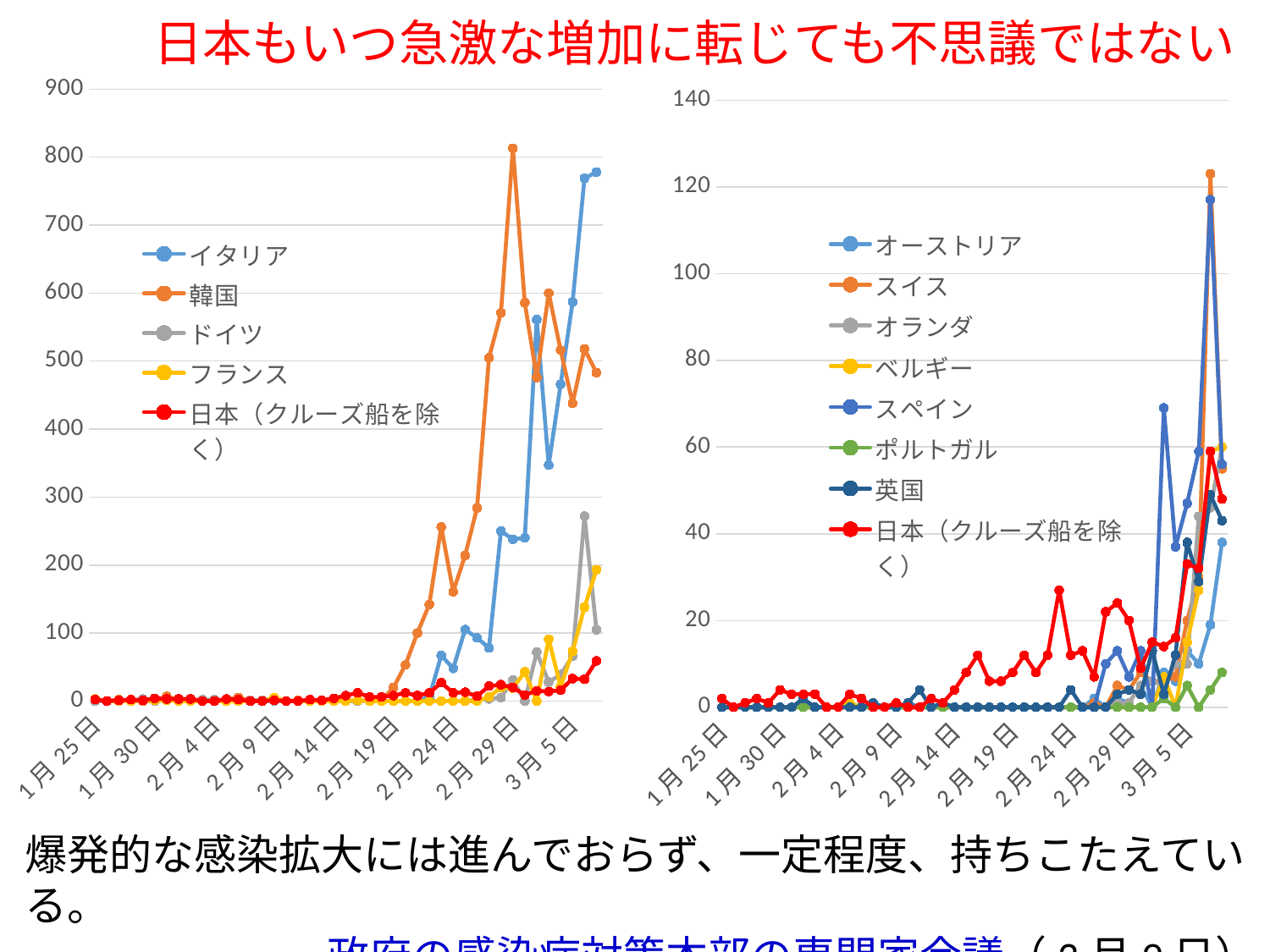

日本もいつ急激な増加に転じても不思議ではない

### Chart

| Category | イタリア | 韓国 | ドイツ | フランス | 日本（クルーズ船を除く） |
|---|---|---|---|---|---|
| 43855 | 0.0 | 0.0 | 0.0 | 3.0 | 2.0 |
| 43856 | 0.0 | 0.0 | 0.0 | 0.0 | 0.0 |
| 43857 | 0.0 | 2.0 | 0.0 | 0.0 | 1.0 |
| 43858 | 0.0 | 0.0 | 1.0 | 0.0 | 2.0 |
| 43859 | 0.0 | 0.0 | 3.0 | 1.0 | 1.0 |
| 43860 | 0.0 | 0.0 | 0.0 | 1.0 | 4.0 |
| 43861 | 2.0 | 7.0 | 1.0 | 1.0 | 3.0 |
| 43862 | 0.0 | 1.0 | 2.0 | 0.0 | 3.0 |
| 43863 | 0.0 | 3.0 | 1.0 | 0.0 | 3.0 |
| 43864 | 0.0 | 0.0 | 2.0 | 0.0 | 0.0 |
| 43865 | 0.0 | 1.0 | 2.0 | 0.0 | 0.0 |
| 43866 | 0.0 | 2.0 | 0.0 | 0.0 | 3.0 |
| 43867 | 0.0 | 5.0 | 0.0 | 0.0 | 2.0 |
| 43868 | 1.0 | 1.0 | 1.0 | 0.0 | 0.0 |
| 43869 | 0.0 | 0.0 | 1.0 | 0.0 | 0.0 |
| 43870 | 0.0 | 3.0 | 0.0 | 5.0 | 1.0 |
| 43871 | 0.0 | 0.0 | 0.0 | 0.0 | 0.0 |
| 43872 | 0.0 | 1.0 | 0.0 | 0.0 | 0.0 |
| 43873 | 0.0 | 0.0 | 2.0 | 0.0 | 2.0 |
| 43874 | 0.0 | 0.0 | 0.0 | 0.0 | 1.0 |
| 43875 | 0.0 | 0.0 | 0.0 | 0.0 | 4.0 |
| 43876 | 0.0 | 0.0 | 0.0 | 0.0 | 8.0 |
| 43877 | 0.0 | 1.0 | 0.0 | 1.0 | 12.0 |
| 43878 | 0.0 | 1.0 | 0.0 | 0.0 | 6.0 |
| 43879 | 0.0 | 1.0 | 0.0 | 0.0 | 6.0 |
| 43880 | 0.0 | 20.0 | 0.0 | 0.0 | 8.0 |
| 43881 | 0.0 | 53.0 | 0.0 | 0.0 | 12.0 |
| 43882 | 0.0 | 100.0 | 0.0 | 0.0 | 8.0 |
| 43883 | 6.0 | 142.0 | 0.0 | 0.0 | 12.0 |
| 43884 | 67.0 | 256.0 | 0.0 | 0.0 | 27.0 |
| 43885 | 48.0 | 161.0 | 0.0 | 0.0 | 12.0 |
| 43886 | 105.0 | 214.0 | 0.0 | 0.0 | 13.0 |
| 43887 | 93.0 | 284.0 | 2.0 | 0.0 | 7.0 |
| 43888 | 78.0 | 505.0 | 3.0 | 6.0 | 22.0 |
| 43889 | 250.0 | 571.0 | 5.0 | 20.0 | 24.0 |
| 43890 | 238.0 | 813.0 | 31.0 | 19.0 | 20.0 |
| 43891 | 240.0 | 586.0 | 0.0 | 43.0 | 9.0 |
| 43892 | 561.0 | 476.0 | 72.0 | 0.0 | 15.0 |
| 43893 | 347.0 | 600.0 | 28.0 | 91.0 | 14.0 |
| 43894 | 466.0 | 516.0 | 39.0 | 21.0 | 16.0 |
| 43895 | 587.0 | 438.0 | 66.0 | 73.0 | 33.0 |
| 43896 | 769.0 | 518.0 | 272.0 | 138.0 | 32.0 |
| 43897 | 778.0 | 483.0 | 105.0 | 193.0 | 59.0 |

### Chart

| Category | オーストリア | スイス | オランダ | ベルギー | スペイン | ポルトガル | 英国 | 日本（クルーズ船を除く） |
|---|---|---|---|---|---|---|---|---|
| 43855 | 0.0 | 0.0 | 0.0 | 0.0 | 0.0 | 0.0 | 0.0 | 2.0 |
| 43856 | 0.0 | 0.0 | 0.0 | 0.0 | 0.0 | 0.0 | 0.0 | 0.0 |
| 43857 | 0.0 | 0.0 | 0.0 | 0.0 | 0.0 | 0.0 | 0.0 | 1.0 |
| 43858 | 0.0 | 0.0 | 0.0 | 0.0 | 0.0 | 0.0 | 0.0 | 2.0 |
| 43859 | 0.0 | 0.0 | 0.0 | 0.0 | 0.0 | 0.0 | 0.0 | 1.0 |
| 43860 | 0.0 | 0.0 | 0.0 | 0.0 | 0.0 | 0.0 | 0.0 | 4.0 |
| 43861 | 0.0 | 0.0 | 0.0 | 0.0 | 0.0 | 0.0 | 0.0 | 3.0 |
| 43862 | 0.0 | 0.0 | 0.0 | 0.0 | 1.0 | 0.0 | 2.0 | 3.0 |
| 43863 | 0.0 | 0.0 | 0.0 | 0.0 | 0.0 | 0.0 | 0.0 | 3.0 |
| 43864 | 0.0 | 0.0 | 0.0 | 0.0 | 0.0 | 0.0 | 0.0 | 0.0 |
| 43865 | 0.0 | 0.0 | 0.0 | 0.0 | 0.0 | 0.0 | 0.0 | 0.0 |
| 43866 | 0.0 | 0.0 | 0.0 | 1.0 | 0.0 | 0.0 | 0.0 | 3.0 |
| 43867 | 0.0 | 0.0 | 0.0 | 0.0 | 0.0 | 0.0 | 0.0 | 2.0 |
| 43868 | 0.0 | 0.0 | 0.0 | 0.0 | 0.0 | 0.0 | 1.0 | 0.0 |
| 43869 | 0.0 | 0.0 | 0.0 | 0.0 | 0.0 | 0.0 | 0.0 | 0.0 |
| 43870 | 0.0 | 0.0 | 0.0 | 0.0 | 0.0 | 0.0 | 0.0 | 1.0 |
| 43871 | 0.0 | 0.0 | 0.0 | 0.0 | 1.0 | 0.0 | 1.0 | 0.0 |
| 43872 | 0.0 | 0.0 | 0.0 | 0.0 | 0.0 | 0.0 | 4.0 | 0.0 |
| 43873 | 0.0 | 0.0 | 0.0 | 0.0 | 0.0 | 0.0 | 0.0 | 2.0 |
| 43874 | 0.0 | 0.0 | 0.0 | 0.0 | 0.0 | 0.0 | 1.0 | 1.0 |
| 43875 | 0.0 | 0.0 | 0.0 | 0.0 | 0.0 | 0.0 | 0.0 | 4.0 |
| 43876 | 0.0 | 0.0 | 0.0 | 0.0 | 0.0 | 0.0 | 0.0 | 8.0 |
| 43877 | 0.0 | 0.0 | 0.0 | 0.0 | 0.0 | 0.0 | 0.0 | 12.0 |
| 43878 | 0.0 | 0.0 | 0.0 | 0.0 | 0.0 | 0.0 | 0.0 | 6.0 |
| 43879 | 0.0 | 0.0 | 0.0 | 0.0 | 0.0 | 0.0 | 0.0 | 6.0 |
| 43880 | 0.0 | 0.0 | 0.0 | 0.0 | 0.0 | 0.0 | 0.0 | 8.0 |
| 43881 | 0.0 | 0.0 | 0.0 | 0.0 | 0.0 | 0.0 | 0.0 | 12.0 |
| 43882 | 0.0 | 0.0 | 0.0 | 0.0 | 0.0 | 0.0 | 0.0 | 8.0 |
| 43883 | 0.0 | 0.0 | 0.0 | 0.0 | 0.0 | 0.0 | 0.0 | 12.0 |
| 43884 | 0.0 | 0.0 | 0.0 | 0.0 | 0.0 | 0.0 | 0.0 | 27.0 |
| 43885 | 0.0 | 0.0 | 0.0 | 0.0 | 0.0 | 0.0 | 4.0 | 12.0 |
| 43886 | 0.0 | 0.0 | 0.0 | 0.0 | 0.0 | 0.0 | 0.0 | 13.0 |
| 43887 | 2.0 | 1.0 | 0.0 | 0.0 | 0.0 | 0.0 | 0.0 | 7.0 |
| 43888 | 0.0 | 0.0 | 0.0 | 0.0 | 10.0 | 0.0 | 0.0 | 22.0 |
| 43889 | 2.0 | 5.0 | 1.0 | 0.0 | 13.0 | 0.0 | 3.0 | 24.0 |
| 43890 | 1.0 | 4.0 | 1.0 | 0.0 | 7.0 | 0.0 | 4.0 | 20.0 |
| 43891 | 5.0 | 8.0 | 5.0 | 0.0 | 13.0 | 0.0 | 3.0 | 9.0 |
| 43892 | 0.0 | 6.0 | 6.0 | 0.0 | 0.0 | 0.0 | 13.0 | 15.0 |
| 43893 | 8.0 | 6.0 | 5.0 | 7.0 | 69.0 | 2.0 | 3.0 | 14.0 |
| 43894 | 6.0 | 7.0 | 10.0 | 0.0 | 37.0 | 0.0 | 12.0 | 16.0 |
| 43895 | 13.0 | 20.0 | 10.0 | 15.0 | 47.0 | 5.0 | 38.0 | 33.0 |
| 43896 | 10.0 | 30.0 | 44.0 | 27.0 | 59.0 | 0.0 | 29.0 | 32.0 |
| 43897 | 19.0 | 123.0 | 46.0 | 59.0 | 117.0 | 4.0 | 49.0 | 59.0 |
| 43898 | 38.0 | 55.0 | 60.0 | 60.0 | 56.0 | 8.0 | 43.0 | 48.0 |
爆発的な感染拡大には進んでおらず、一定程度、持ちこたえている。
政府の感染症対策本部の専門家会議（3月9日）